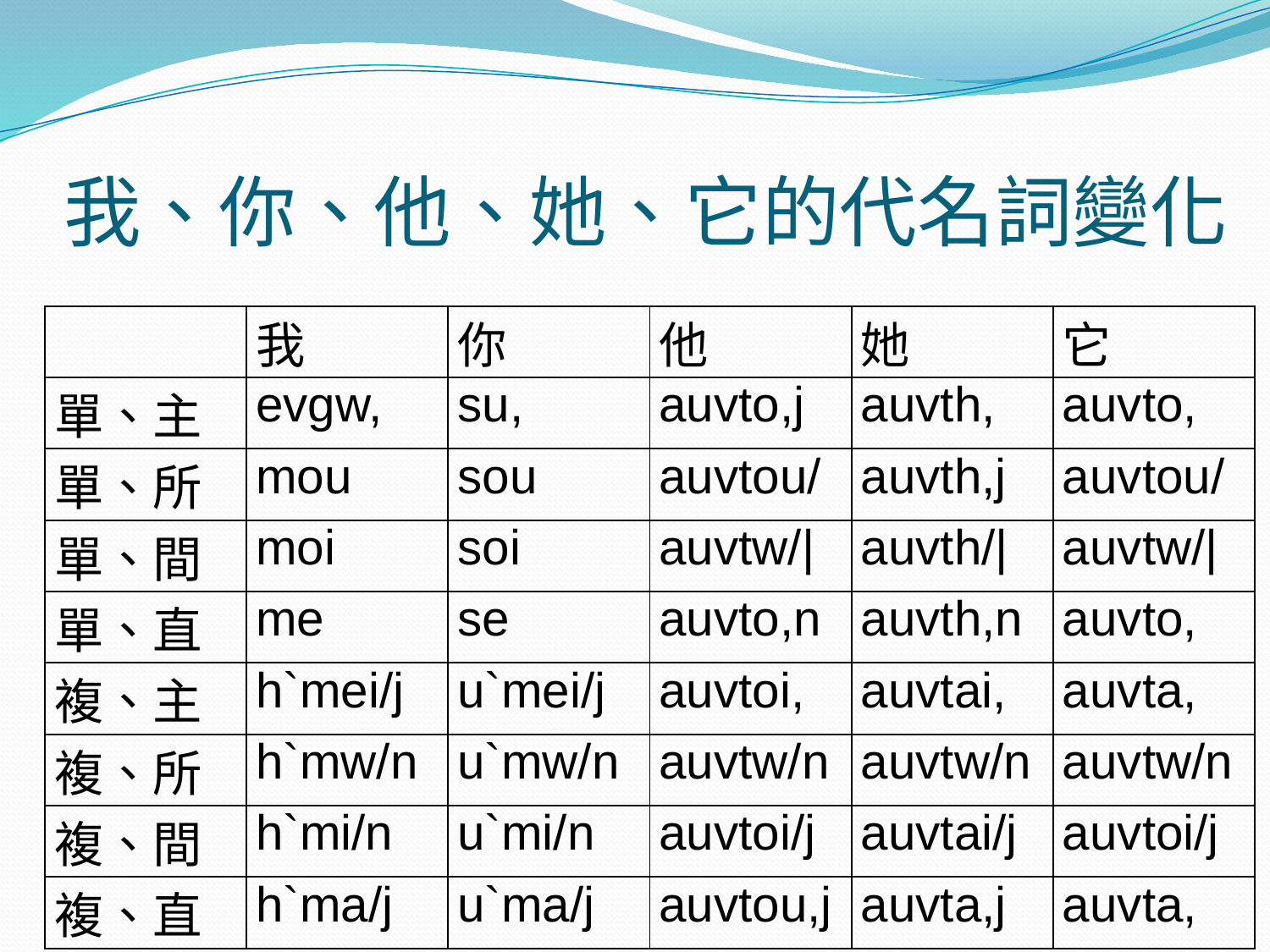

# 我、你、他、她、它的代名詞變化
|  | 我 | 你 | 他 | 她 | 它 |
| --- | --- | --- | --- | --- | --- |
| 單、主 | evgw, | su, | auvto,j | auvth, | auvto, |
| 單、所 | mou | sou | auvtou/ | auvth,j | auvtou/ |
| 單、間 | moi | soi | auvtw/| | auvth/| | auvtw/| |
| 單、直 | me | se | auvto,n | auvth,n | auvto, |
| 複、主 | h`mei/j | u`mei/j | auvtoi, | auvtai, | auvta, |
| 複、所 | h`mw/n | u`mw/n | auvtw/n | auvtw/n | auvtw/n |
| 複、間 | h`mi/n | u`mi/n | auvtoi/j | auvtai/j | auvtoi/j |
| 複、直 | h`ma/j | u`ma/j | auvtou,j | auvta,j | auvta, |